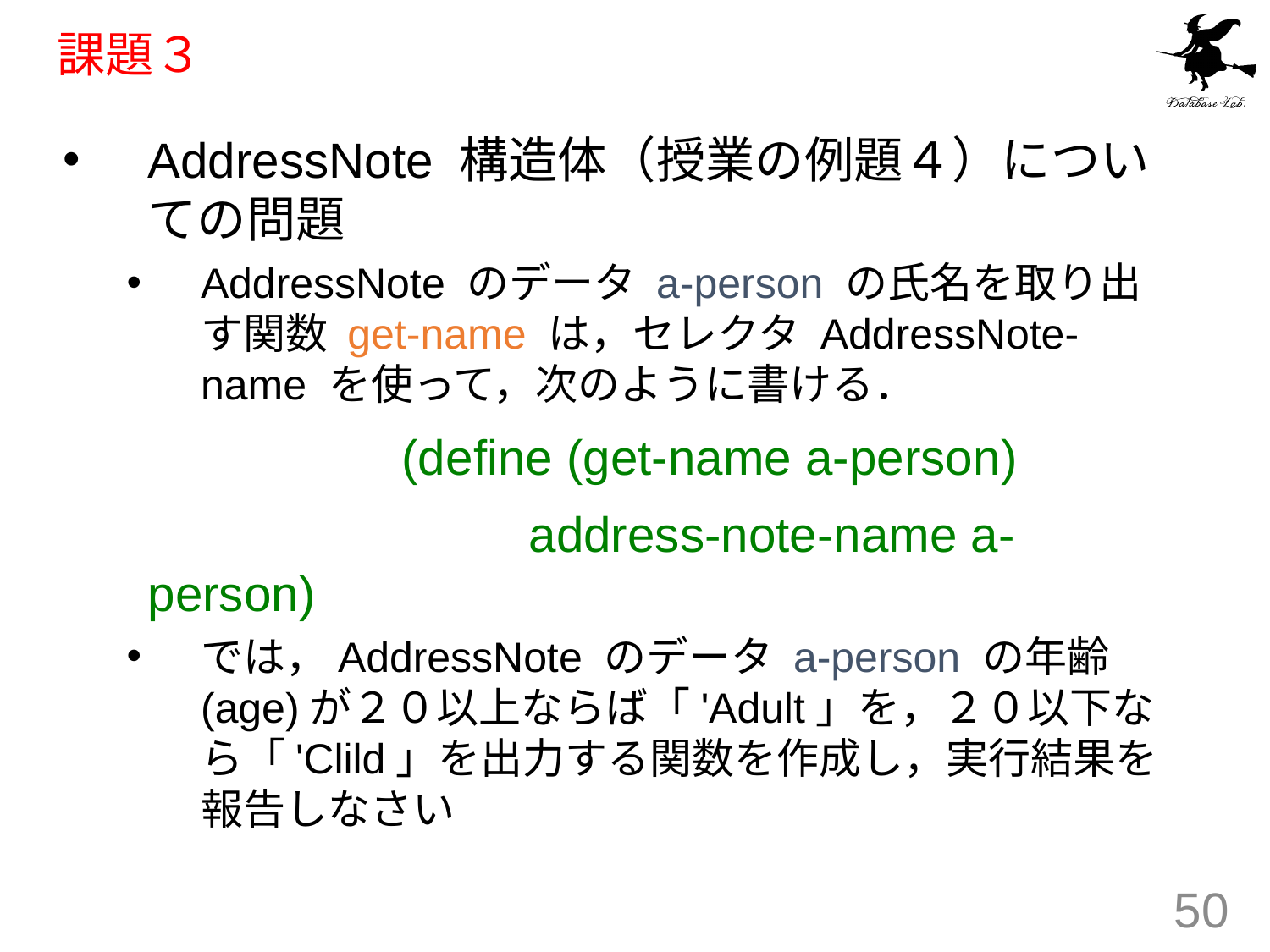

# 課題３
AddressNote 構造体（授業の例題４）についての問題
AddressNote のデータ a-person の氏名を取り出す関数 get-name は，セレクタ AddressNote-name を使って，次のように書ける．
			(define (get-name a-person)
				address-note-name a-person)
では，AddressNote のデータ a-person の年齢(age)が２０以上ならば「'Adult」を，２０以下なら「'Clild」を出力する関数を作成し，実行結果を報告しなさい
50